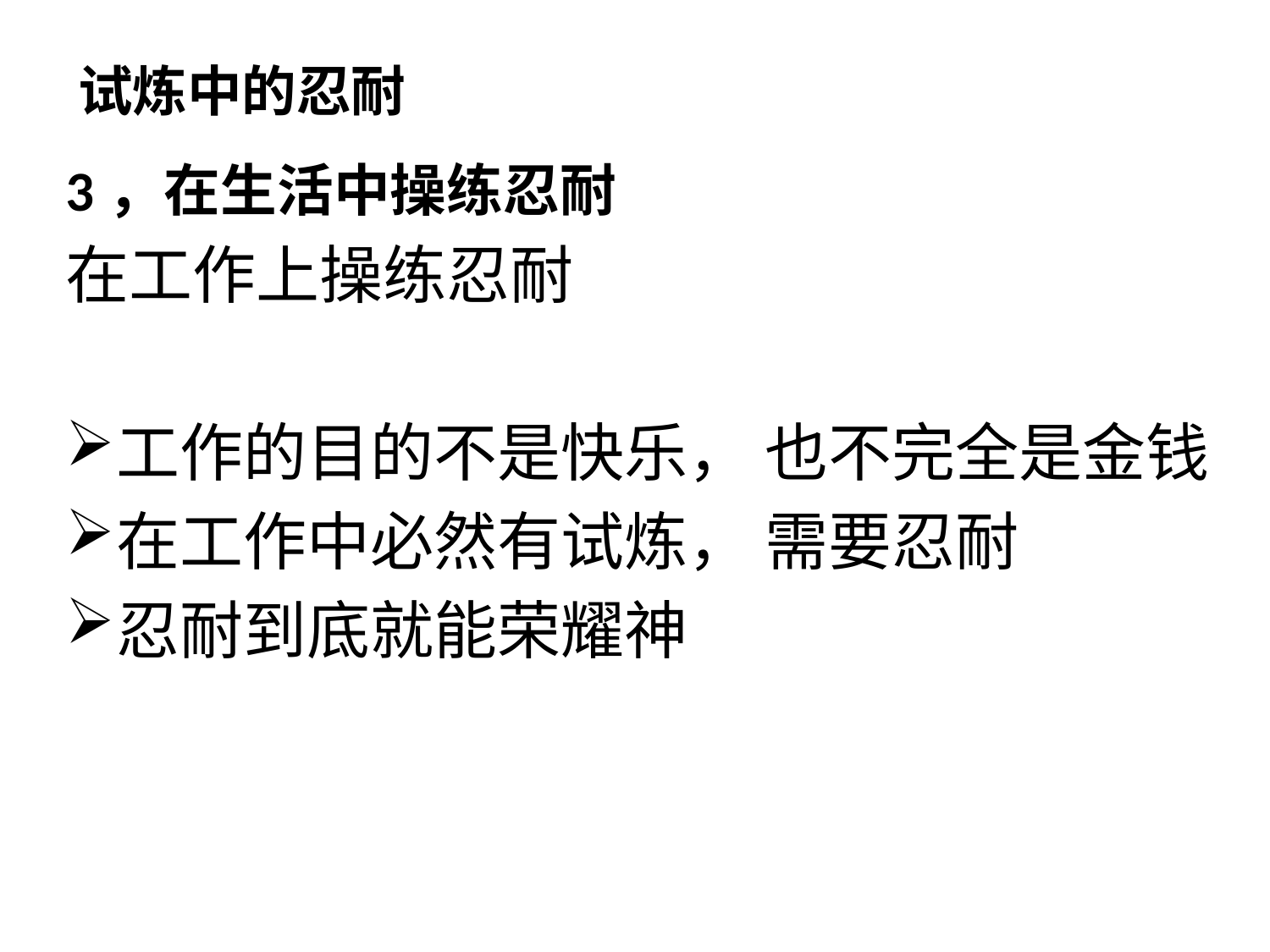

# 试炼中的忍耐
3，在生活中操练忍耐
在工作上操练忍耐

工作的目的不是快乐， 也不完全是金钱
在工作中必然有试炼， 需要忍耐
忍耐到底就能荣耀神